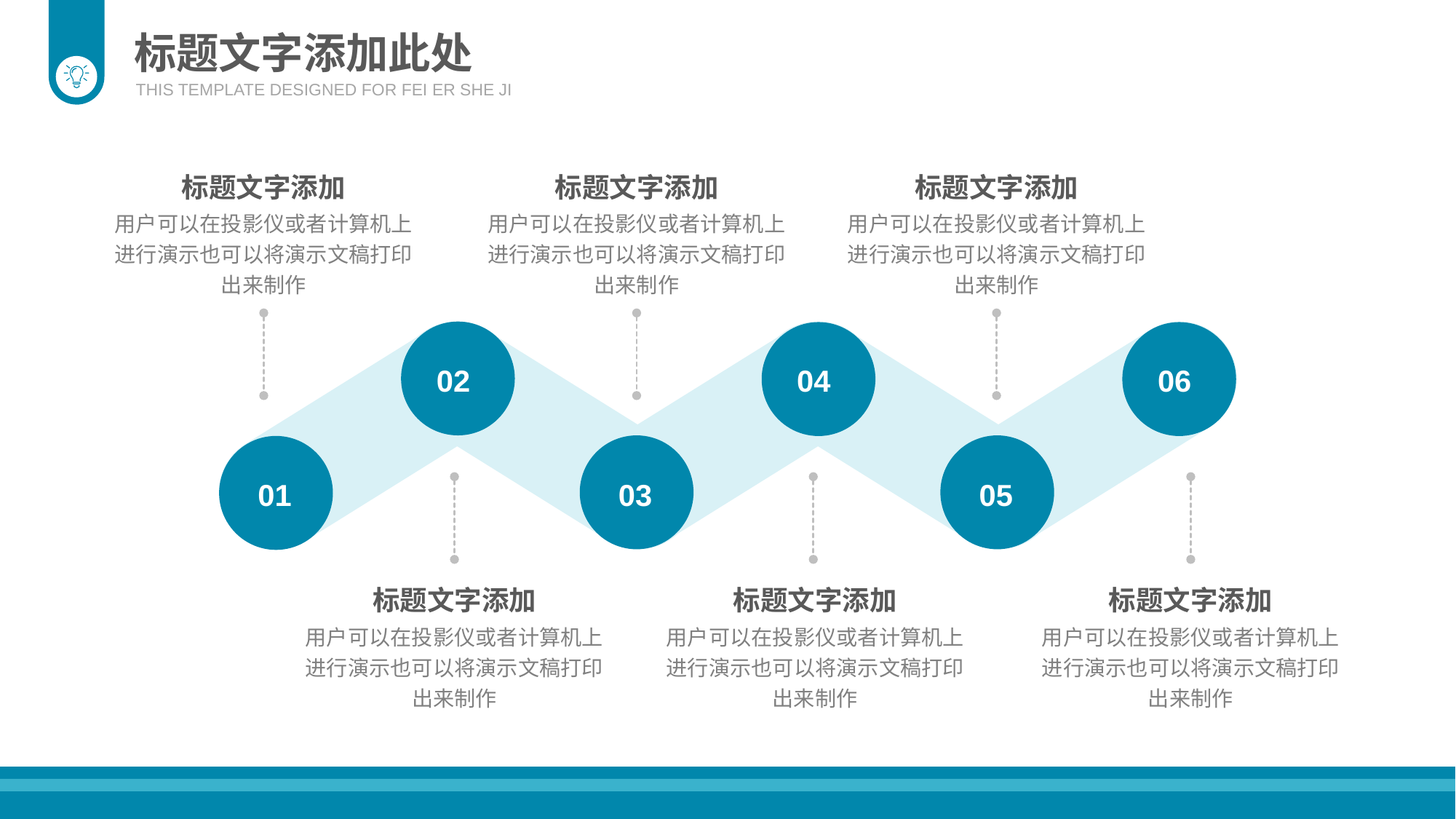

标题文字添加此处

THIS TEMPLATE DESIGNED FOR FEI ER SHE JI
标题文字添加
用户可以在投影仪或者计算机上进行演示也可以将演示文稿打印出来制作
标题文字添加
用户可以在投影仪或者计算机上进行演示也可以将演示文稿打印出来制作
标题文字添加
用户可以在投影仪或者计算机上进行演示也可以将演示文稿打印出来制作

02
04
06

01
03
05
标题文字添加
用户可以在投影仪或者计算机上进行演示也可以将演示文稿打印出来制作
标题文字添加
用户可以在投影仪或者计算机上进行演示也可以将演示文稿打印出来制作
标题文字添加
用户可以在投影仪或者计算机上进行演示也可以将演示文稿打印出来制作